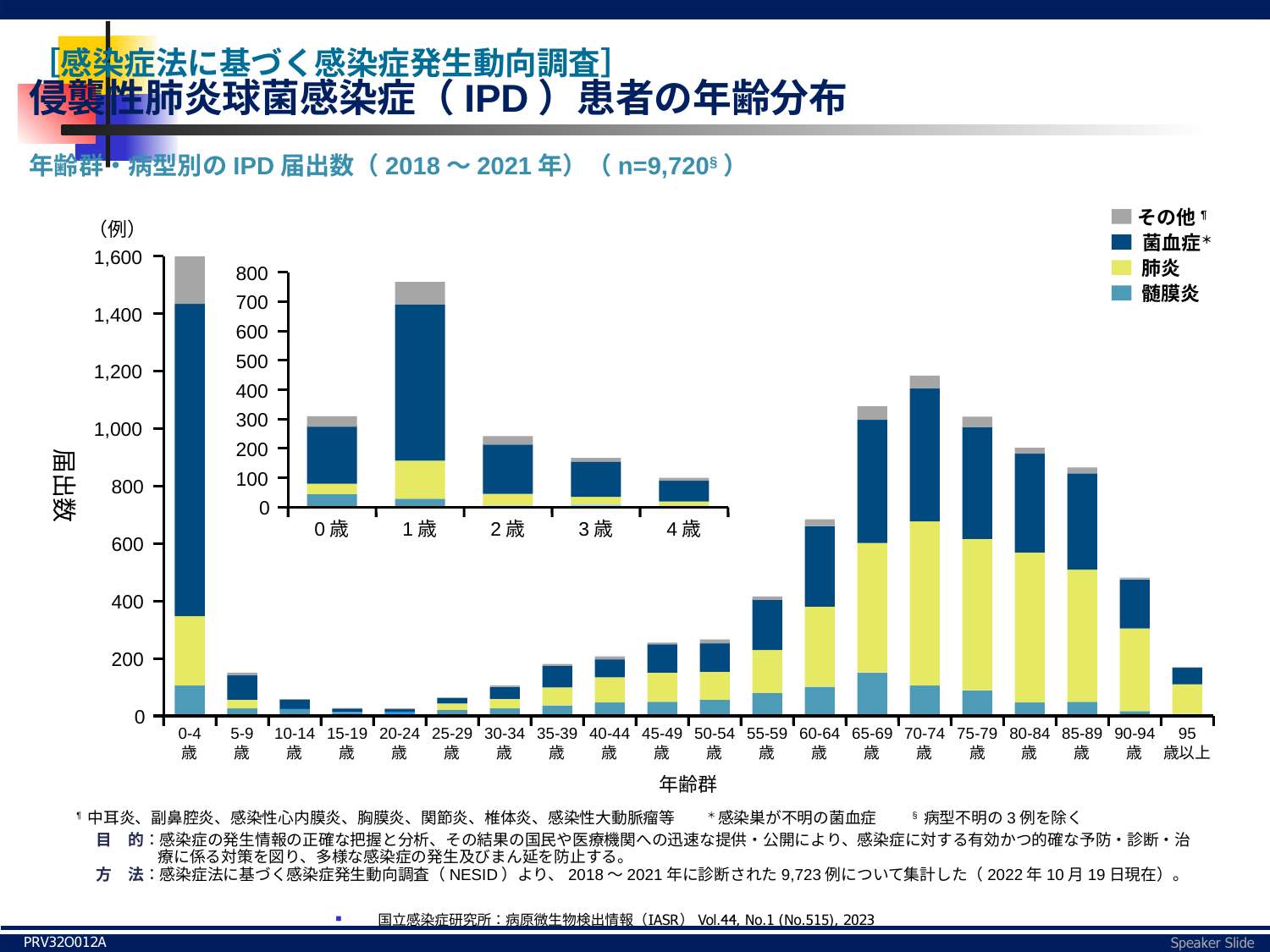

# ［感染症法に基づく感染症発生動向調査］ 侵襲性肺炎球菌感染症（IPD）患者の年齢分布
年齢群・病型別のIPD届出数（2018～2021年）（n=9,720§）

その他¶

菌血症＊

肺炎

髄膜炎

（例）
1,600
1,400
1,200
1,000
800
600
400
200
0

800
700
600
500
400
300
200
100
0

0歳
1歳
2歳
3歳
4歳

届出数

0-4
歳
5-9
歳
10-14
歳
15-19
歳
20-24
歳
25-29
歳
30-34
歳
35-39
歳
40-44
歳
45-49
歳
50-54
歳
55-59
歳
60-64
歳
65-69
歳
70-74
歳
75-79
歳
80-84
歳
85-89
歳
90-94
歳
95
歳以上

年齢群
¶ 中耳炎、副鼻腔炎、感染性心内膜炎、胸膜炎、関節炎、椎体炎、感染性大動脈瘤等　　＊ 感染巣が不明の菌血症　　§ 病型不明の3例を除く
目　的：感染症の発生情報の正確な把握と分析、その結果の国民や医療機関への迅速な提供・公開により、感染症に対する有効かつ的確な予防・診断・治療に係る対策を図り、多様な感染症の発生及びまん延を防止する。
方　法：感染症法に基づく感染症発生動向調査（NESID）より、2018～2021年に診断された9,723例について集計した（2022年10月19日現在）。
国立感染症研究所：病原微生物検出情報（IASR） Vol.44, No.1 (No.515), 2023